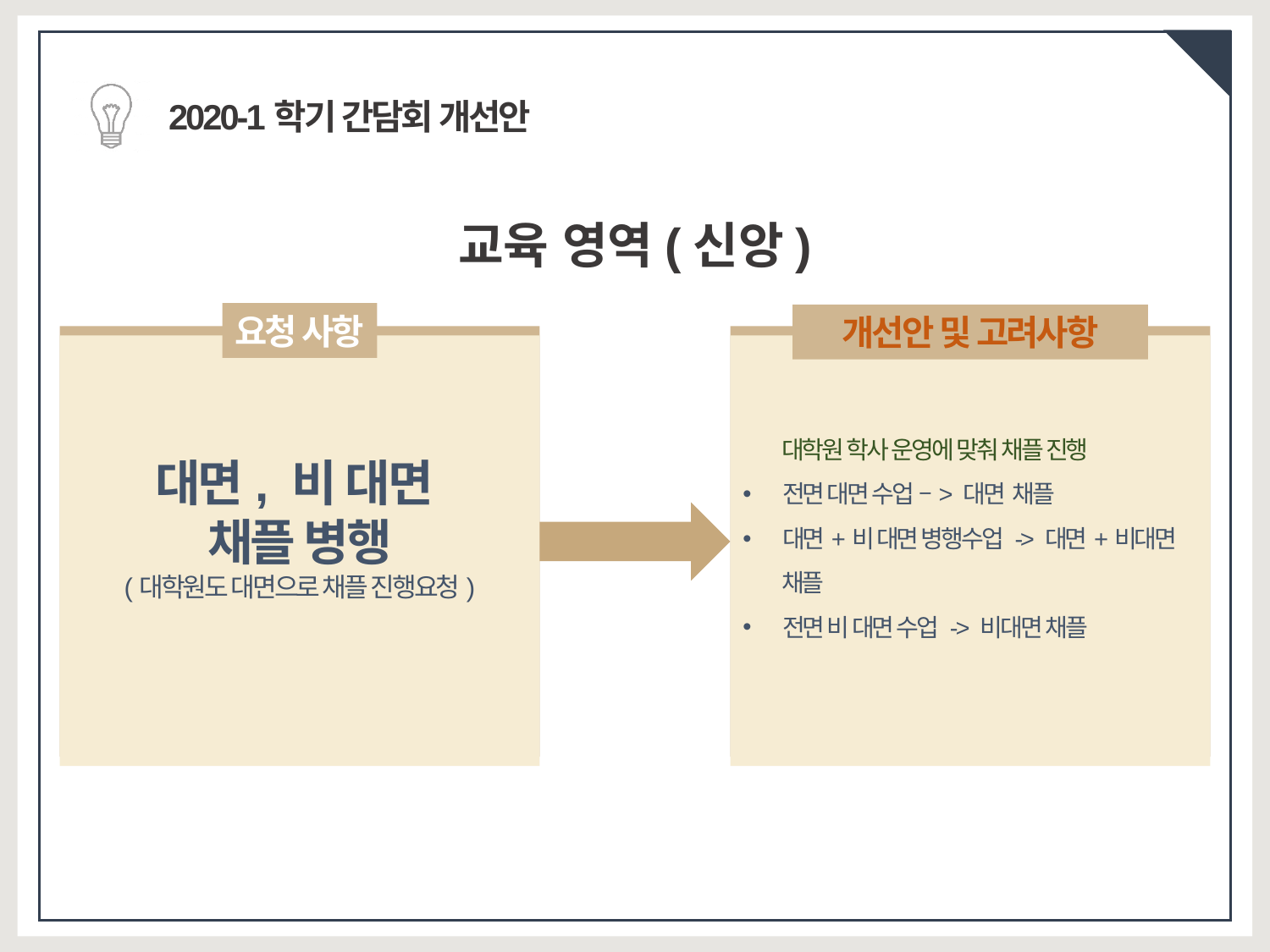

2020-1학기 간담회 개선안
교육 영역(신앙)
요청 사항
개선안 및 고려사항

       대학원 학사 운영에 맞춰 채플 진행
전면 대면 수업 –> 대면  채플
대면+비 대면 병행수업 -> 대면+비대면
       채플
전면 비 대면 수업 -> 비대면 채플
대면, 비 대면
채플 병행
(대학원도 대면으로 채플 진행요청)